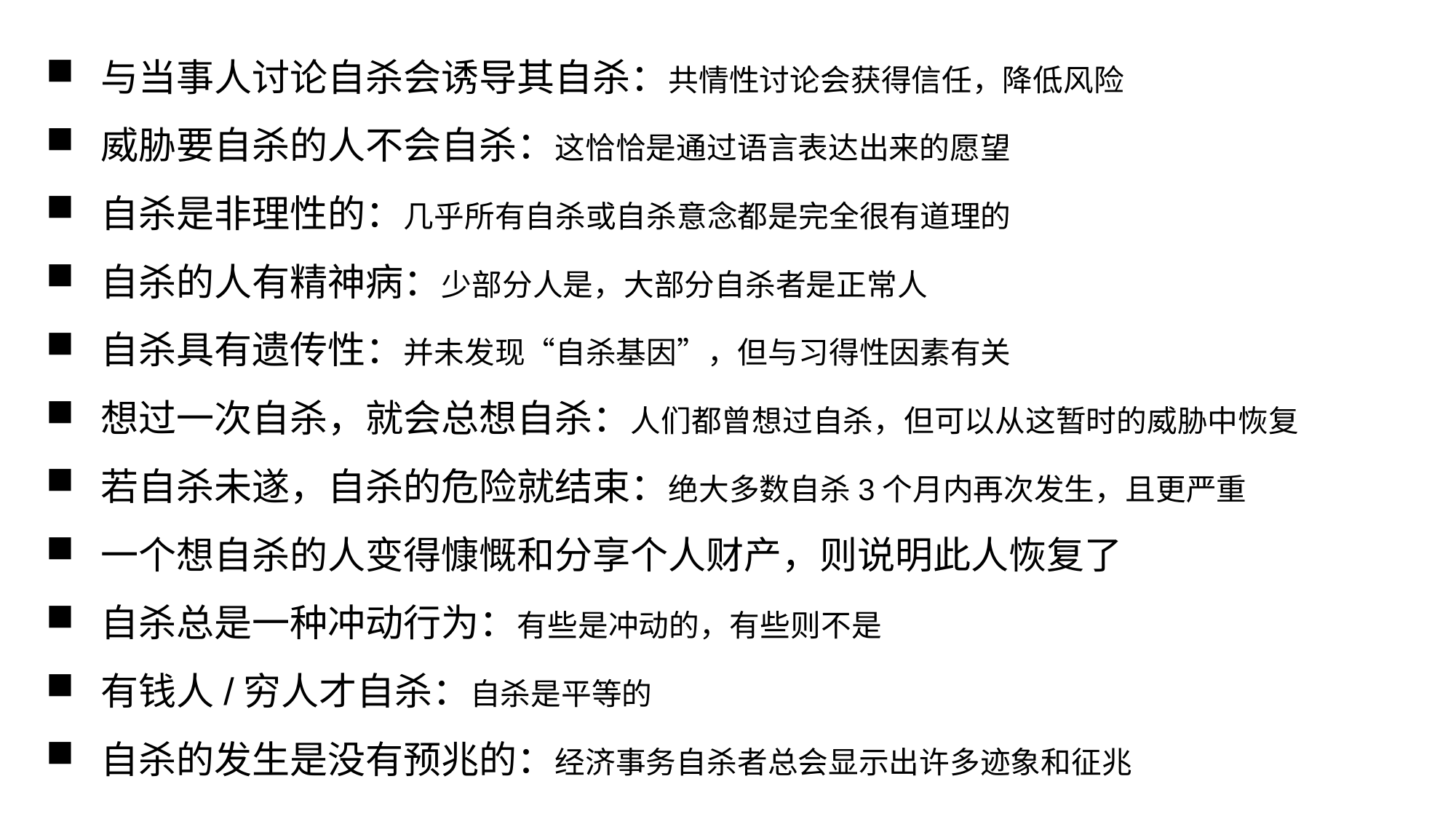

与当事人讨论自杀会诱导其自杀：共情性讨论会获得信任，降低风险
  威胁要自杀的人不会自杀：这恰恰是通过语言表达出来的愿望
  自杀是非理性的：几乎所有自杀或自杀意念都是完全很有道理的
  自杀的人有精神病：少部分人是，大部分自杀者是正常人
  自杀具有遗传性：并未发现“自杀基因”，但与习得性因素有关
  想过一次自杀，就会总想自杀：人们都曾想过自杀，但可以从这暂时的威胁中恢复
  若自杀未遂，自杀的危险就结束：绝大多数自杀3个月内再次发生，且更严重
  一个想自杀的人变得慷慨和分享个人财产，则说明此人恢复了
  自杀总是一种冲动行为：有些是冲动的，有些则不是
  有钱人/穷人才自杀：自杀是平等的
  自杀的发生是没有预兆的：经济事务自杀者总会显示出许多迹象和征兆